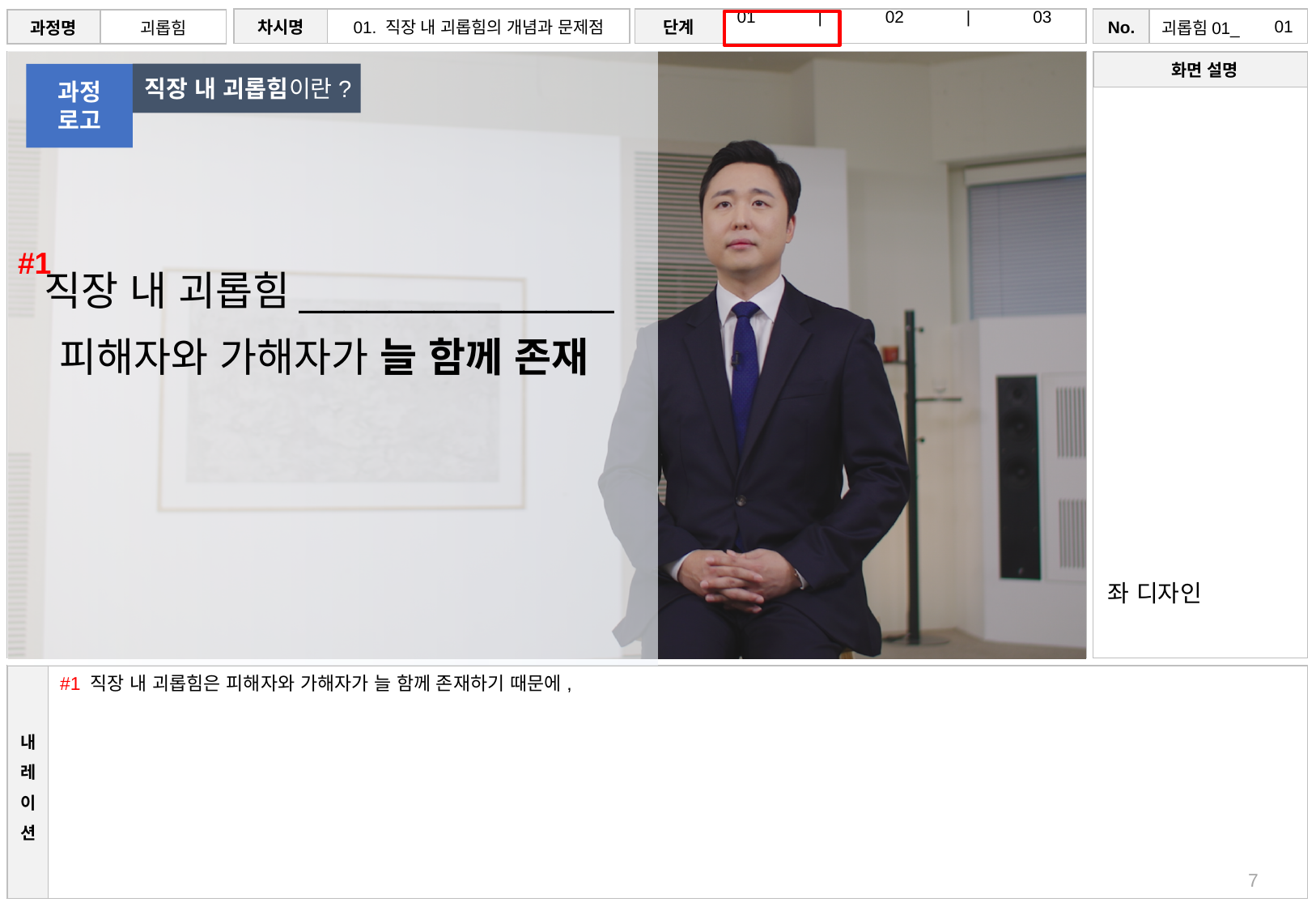

# 01
직장 내 괴롭힘이란?
과정
로고

#1
직장 내 괴롭힘______________
피해자와 가해자가 늘 함께 존재
좌 디자인
#1 직장 내 괴롭힘은 피해자와 가해자가 늘 함께 존재하기 때문에,
7